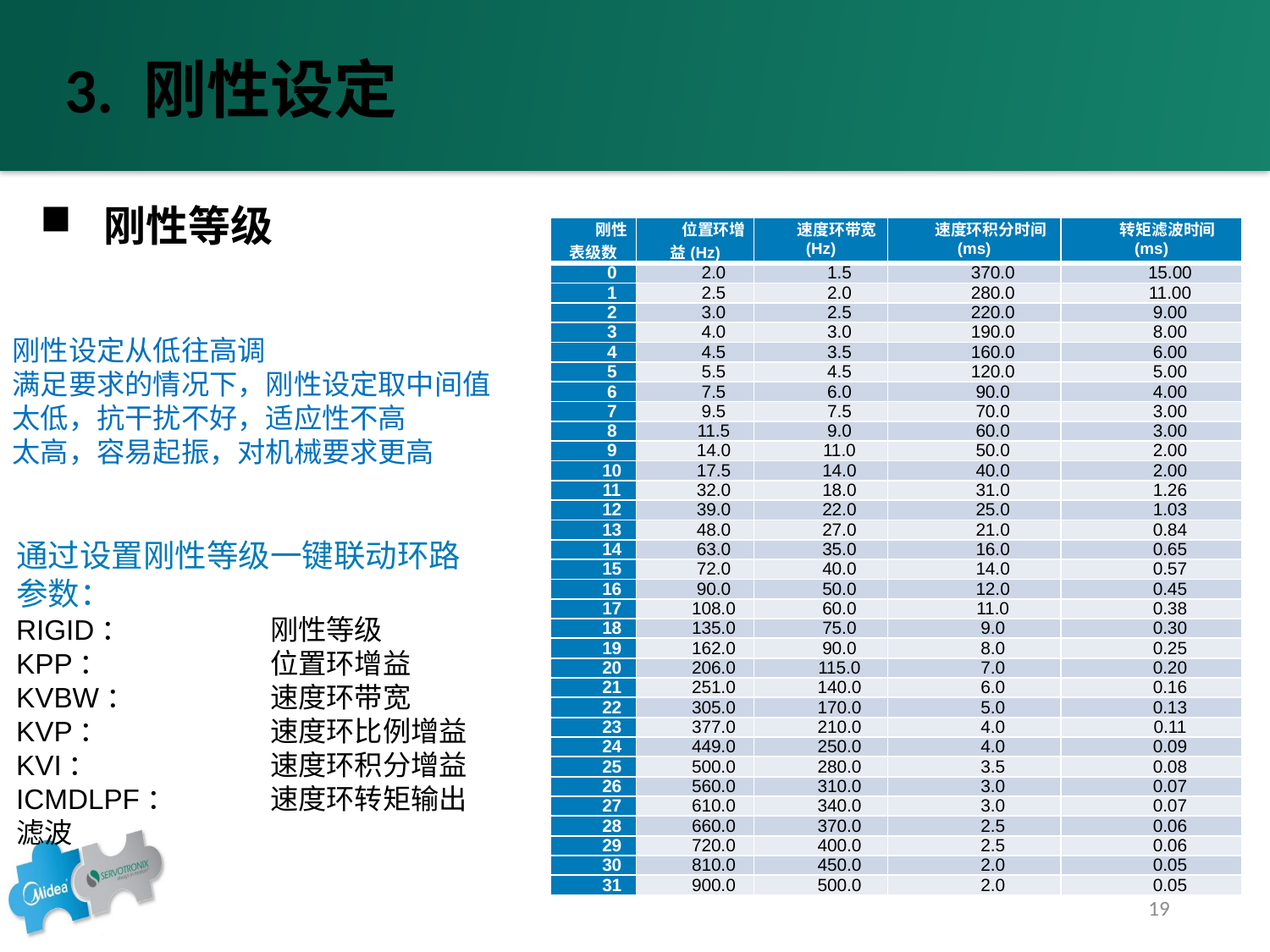

3. 刚性设定
刚性等级
| 刚性表级数 | 位置环增益(Hz) | 速度环带宽(Hz) | 速度环积分时间(ms) | 转矩滤波时间(ms) |
| --- | --- | --- | --- | --- |
| 0 | 2.0 | 1.5 | 370.0 | 15.00 |
| 1 | 2.5 | 2.0 | 280.0 | 11.00 |
| 2 | 3.0 | 2.5 | 220.0 | 9.00 |
| 3 | 4.0 | 3.0 | 190.0 | 8.00 |
| 4 | 4.5 | 3.5 | 160.0 | 6.00 |
| 5 | 5.5 | 4.5 | 120.0 | 5.00 |
| 6 | 7.5 | 6.0 | 90.0 | 4.00 |
| 7 | 9.5 | 7.5 | 70.0 | 3.00 |
| 8 | 11.5 | 9.0 | 60.0 | 3.00 |
| 9 | 14.0 | 11.0 | 50.0 | 2.00 |
| 10 | 17.5 | 14.0 | 40.0 | 2.00 |
| 11 | 32.0 | 18.0 | 31.0 | 1.26 |
| 12 | 39.0 | 22.0 | 25.0 | 1.03 |
| 13 | 48.0 | 27.0 | 21.0 | 0.84 |
| 14 | 63.0 | 35.0 | 16.0 | 0.65 |
| 15 | 72.0 | 40.0 | 14.0 | 0.57 |
| 16 | 90.0 | 50.0 | 12.0 | 0.45 |
| 17 | 108.0 | 60.0 | 11.0 | 0.38 |
| 18 | 135.0 | 75.0 | 9.0 | 0.30 |
| 19 | 162.0 | 90.0 | 8.0 | 0.25 |
| 20 | 206.0 | 115.0 | 7.0 | 0.20 |
| 21 | 251.0 | 140.0 | 6.0 | 0.16 |
| 22 | 305.0 | 170.0 | 5.0 | 0.13 |
| 23 | 377.0 | 210.0 | 4.0 | 0.11 |
| 24 | 449.0 | 250.0 | 4.0 | 0.09 |
| 25 | 500.0 | 280.0 | 3.5 | 0.08 |
| 26 | 560.0 | 310.0 | 3.0 | 0.07 |
| 27 | 610.0 | 340.0 | 3.0 | 0.07 |
| 28 | 660.0 | 370.0 | 2.5 | 0.06 |
| 29 | 720.0 | 400.0 | 2.5 | 0.06 |
| 30 | 810.0 | 450.0 | 2.0 | 0.05 |
| 31 | 900.0 | 500.0 | 2.0 | 0.05 |
刚性设定从低往高调
满足要求的情况下，刚性设定取中间值
太低，抗干扰不好，适应性不高
太高，容易起振，对机械要求更高
通过设置刚性等级一键联动环路参数：
RIGID：		刚性等级
KPP：		位置环增益
KVBW：		速度环带宽
KVP：		速度环比例增益
KVI：		速度环积分增益
ICMDLPF：	速度环转矩输出滤波
19